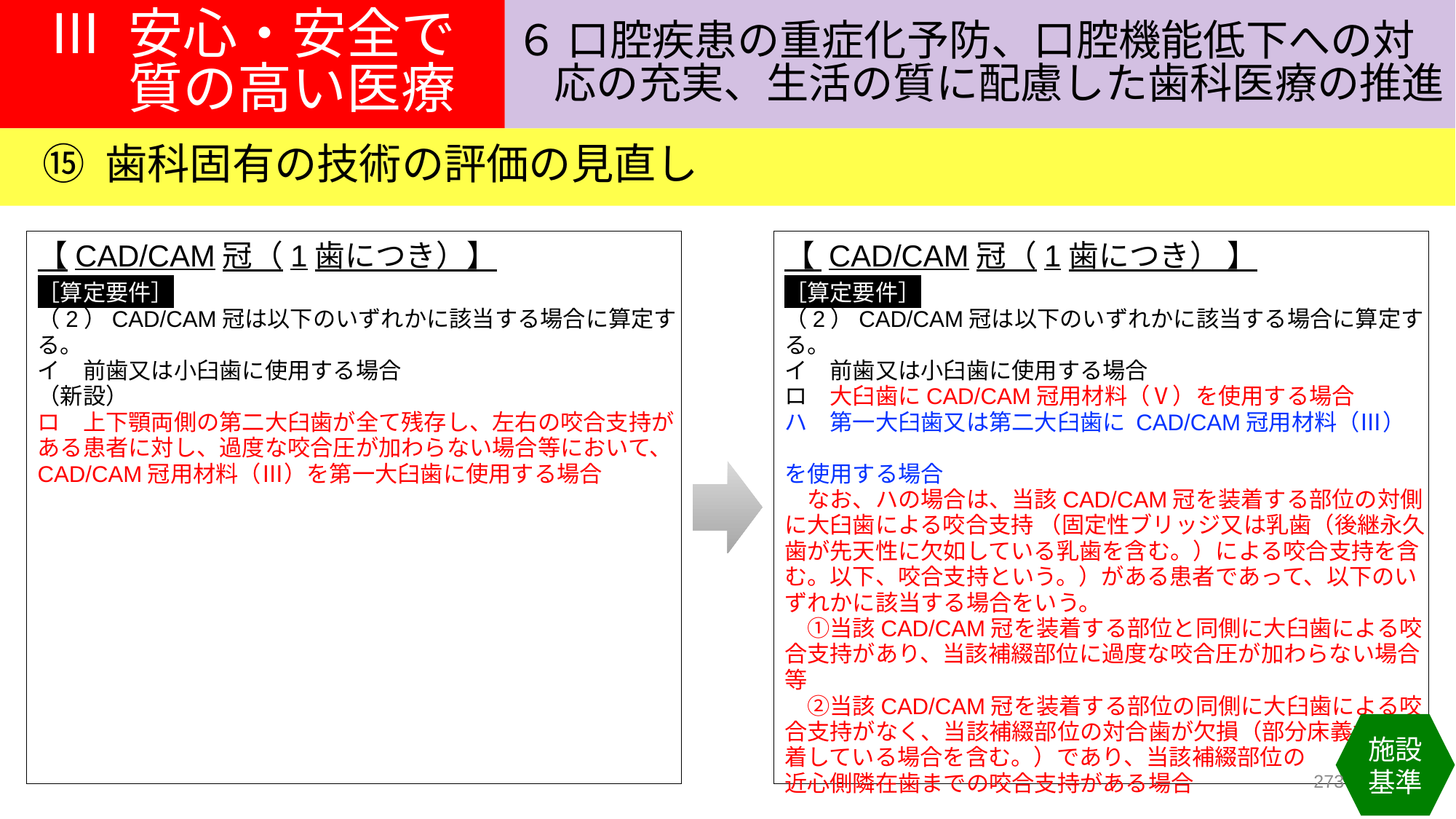

Ⅲ 安心・安全で
質の高い医療
６ 口腔疾患の重症化予防、口腔機能低下への対
応の充実、生活の質に配慮した歯科医療の推進
⑮ 歯科固有の技術の評価の見直し
【CAD/CAM冠（1歯につき）】

［算定要件］
（2）CAD/CAM冠は以下のいずれかに該当する場合に算定す
る。
イ　前歯又は小臼歯に使用する場合
（新設）
ロ　上下顎両側の第二大臼歯が全て残存し、左右の咬合支持がある患者に対し、過度な咬合圧が加わらない場合等において、CAD/CAM冠用材料（Ⅲ）を第一大臼歯に使用する場合

【 CAD/CAM冠（1歯につき） 】

［算定要件］
（2）CAD/CAM冠は以下のいずれかに該当する場合に算定す
る。
イ　前歯又は小臼歯に使用する場合
ロ　大臼歯にCAD/CAM冠用材料（Ⅴ）を使用する場合
ハ　第一大臼歯又は第二大臼歯に CAD/CAM冠用材料（Ⅲ）
を使用する場合
　なお、ハの場合は、当該CAD/CAM冠を装着する部位の対側に大臼歯による咬合支持 （固定性ブリッジ又は乳歯（後継永久歯が先天性に欠如している乳歯を含む。）による咬合支持を含む。以下、咬合支持という。）がある患者であって、以下のいずれかに該当する場合をいう。
　①当該CAD/CAM冠を装着する部位と同側に大臼歯による咬合支持があり、当該補綴部位に過度な咬合圧が加わらない場合等
　②当該CAD/CAM冠を装着する部位の同側に大臼歯による咬合支持がなく、当該補綴部位の対合歯が欠損（部分床義歯を装着している場合を含む。）であり、当該補綴部位の
近心側隣在歯までの咬合支持がある場合

施設基準
273